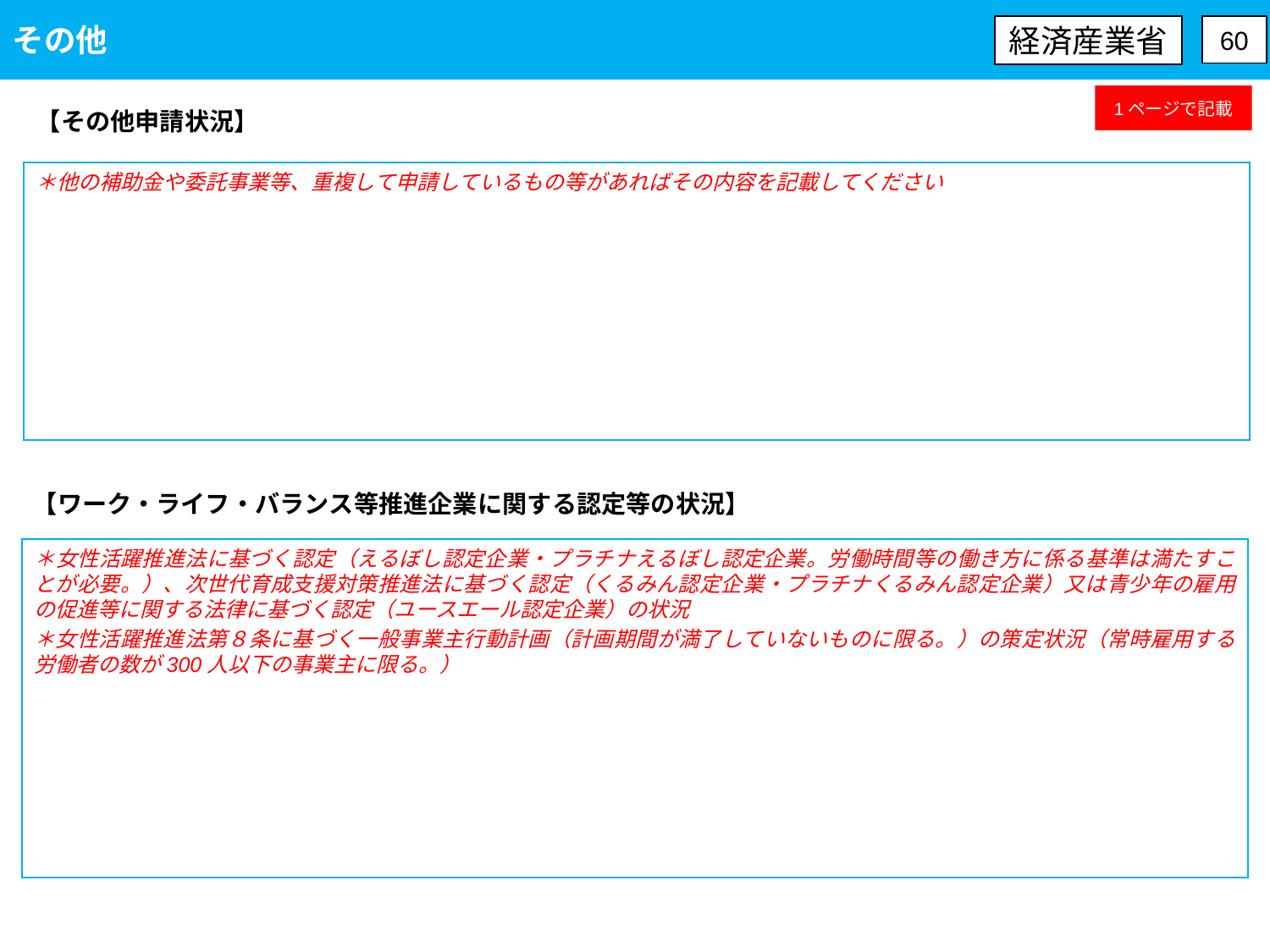

その他
経済産業省
60
1ページで記載
【その他申請状況】
＊他の補助金や委託事業等、重複して申請しているもの等があればその内容を記載してください
【ワーク・ライフ・バランス等推進企業に関する認定等の状況】
＊女性活躍推進法に基づく認定（えるぼし認定企業・プラチナえるぼし認定企業。労働時間等の働き方に係る基準は満たすことが必要。）、次世代育成支援対策推進法に基づく認定（くるみん認定企業・プラチナくるみん認定企業）又は青少年の雇用の促進等に関する法律に基づく認定（ユースエール認定企業）の状況
＊女性活躍推進法第８条に基づく一般事業主行動計画（計画期間が満了していないものに限る。）の策定状況（常時雇用する労働者の数が300人以下の事業主に限る。）